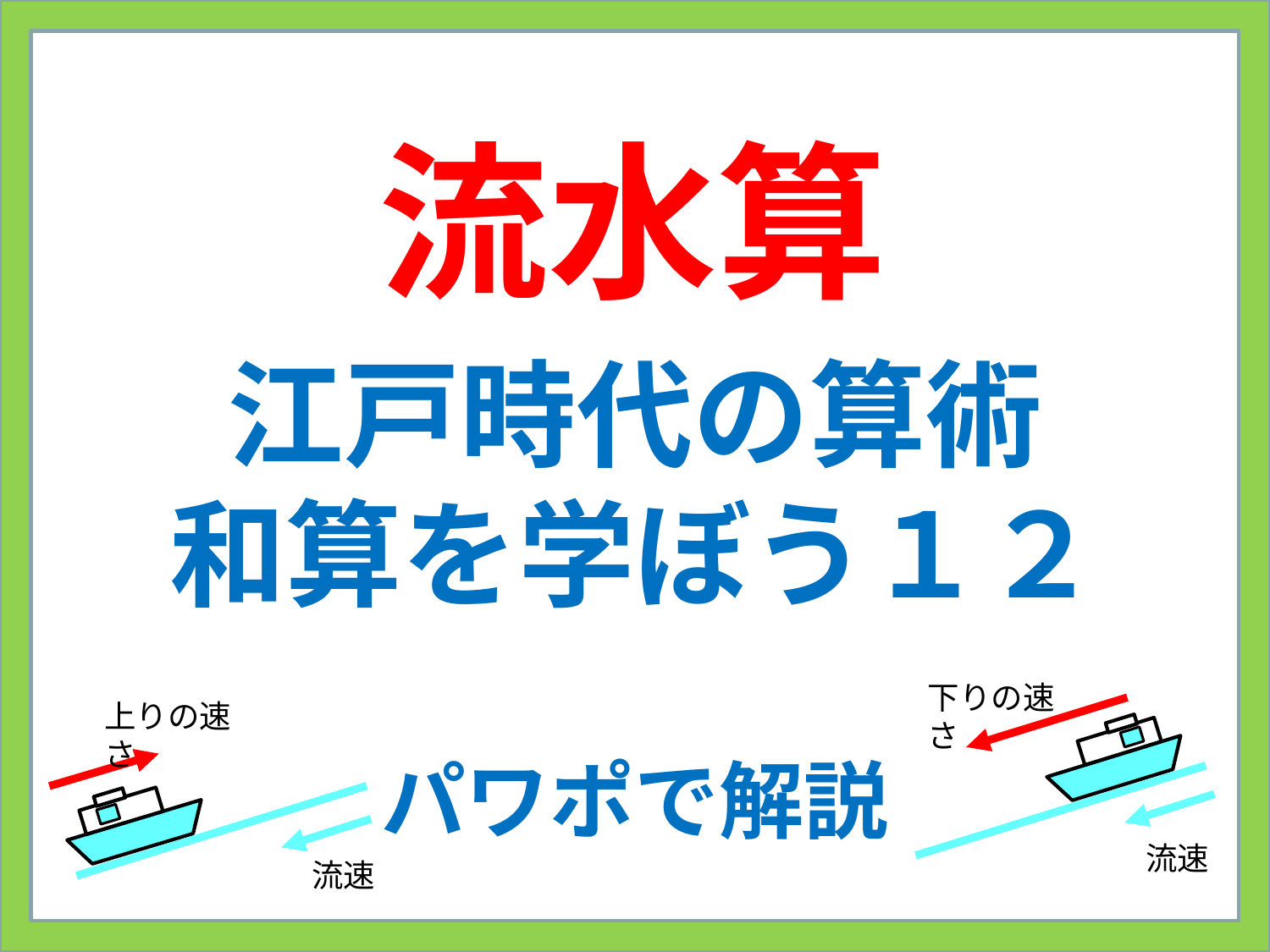

# 流水算
江戸時代の算術
和算を学ぼう１２

パワポで解説
下りの速さ
上りの速さ

流速
流速